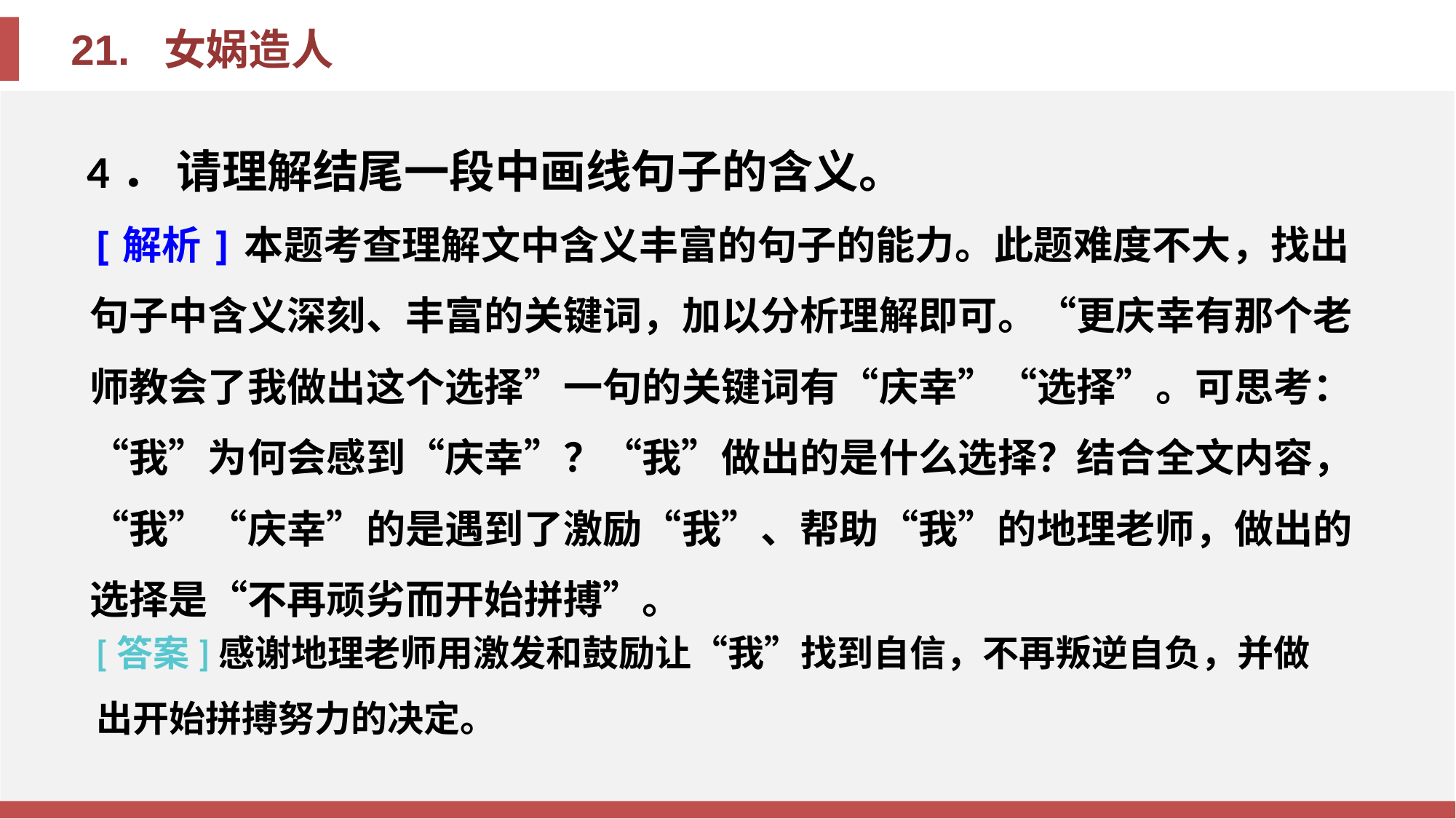

4． 请理解结尾一段中画线句子的含义。
[解析]本题考查理解文中含义丰富的句子的能力。此题难度不大，找出句子中含义深刻、丰富的关键词，加以分析理解即可。“更庆幸有那个老师教会了我做出这个选择”一句的关键词有“庆幸”“选择”。可思考：“我”为何会感到“庆幸”？“我”做出的是什么选择？结合全文内容，“我”“庆幸”的是遇到了激励“我”、帮助“我”的地理老师，做出的选择是“不再顽劣而开始拼搏”。
[答案]感谢地理老师用激发和鼓励让“我”找到自信，不再叛逆自负，并做出开始拼搏努力的决定。